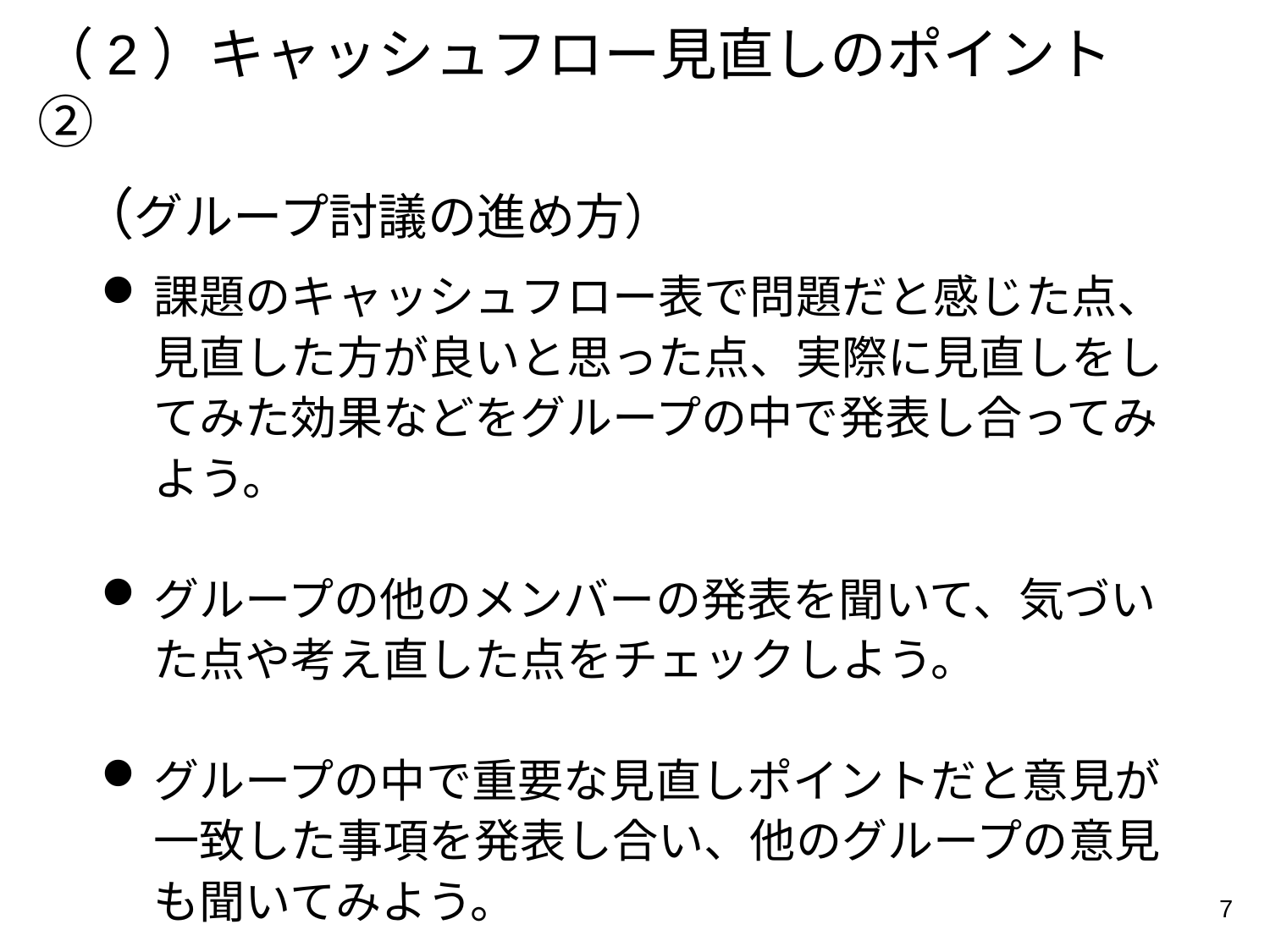

（2）キャッシュフロー見直しのポイント②
# （グループ討議の進め方）
課題のキャッシュフロー表で問題だと感じた点、見直した方が良いと思った点、実際に見直しをしてみた効果などをグループの中で発表し合ってみよう。

グループの他のメンバーの発表を聞いて、気づいた点や考え直した点をチェックしよう。

グループの中で重要な見直しポイントだと意見が一致した事項を発表し合い、他のグループの意見も聞いてみよう。
7